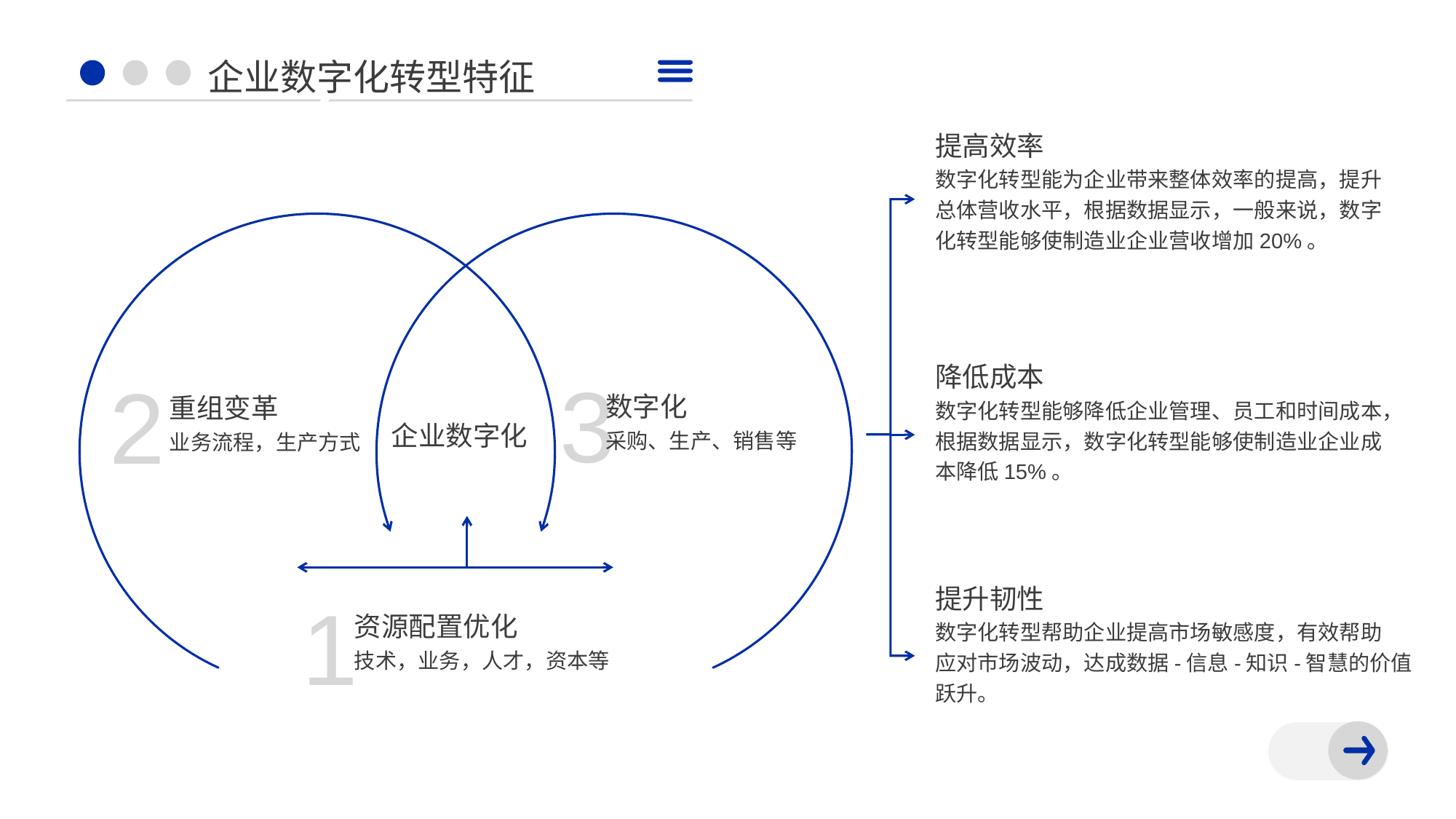

企业数字化转型特征
提高效率
数字化转型能为企业带来整体效率的提高，提升
总体营收水平，根据数据显示，一般来说，数字
化转型能够使制造业企业营收增加20%。

3
2
降低成本
数字化转型能够降低企业管理、员工和时间成本，
根据数据显示，数字化转型能够使制造业企业成
本降低15%。
数字化
采购、生产、销售等
重组变革
业务流程，生产方式
企业数字化

1
提升韧性
数字化转型帮助企业提高市场敏感度，有效帮助
应对市场波动，达成数据-信息-知识-智慧的价值
跃升。

资源配置优化
技术，业务，人才，资本等